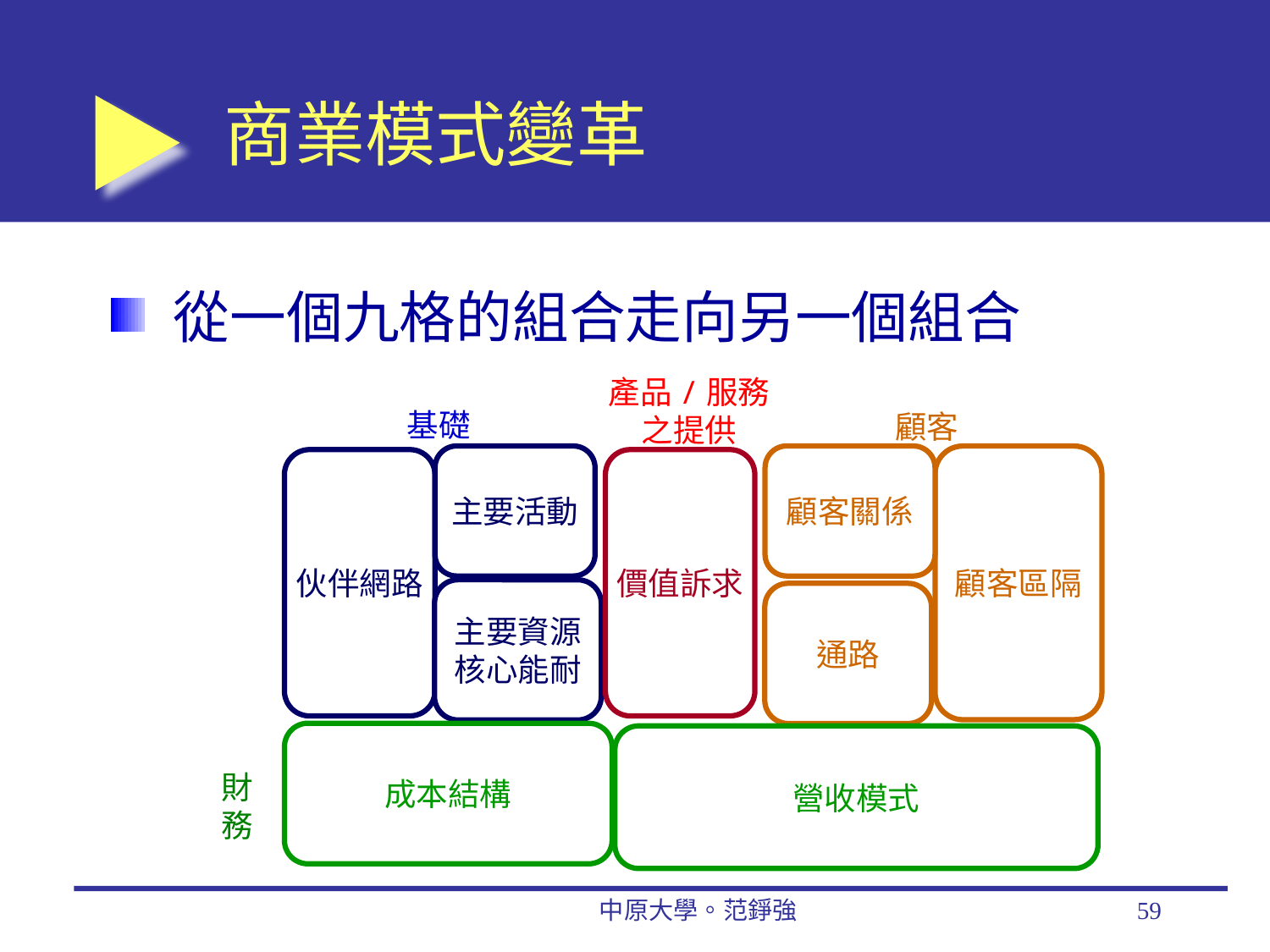

# 商業模式變革
從一個九格的組合走向另一個組合
產品/服務
之提供
基礎
顧客
主要活動
顧客關係
顧客區隔
伙伴網路
價值訴求
主要資源
核心能耐
通路
成本結構
營收模式
財
務
中原大學。范錚強
59